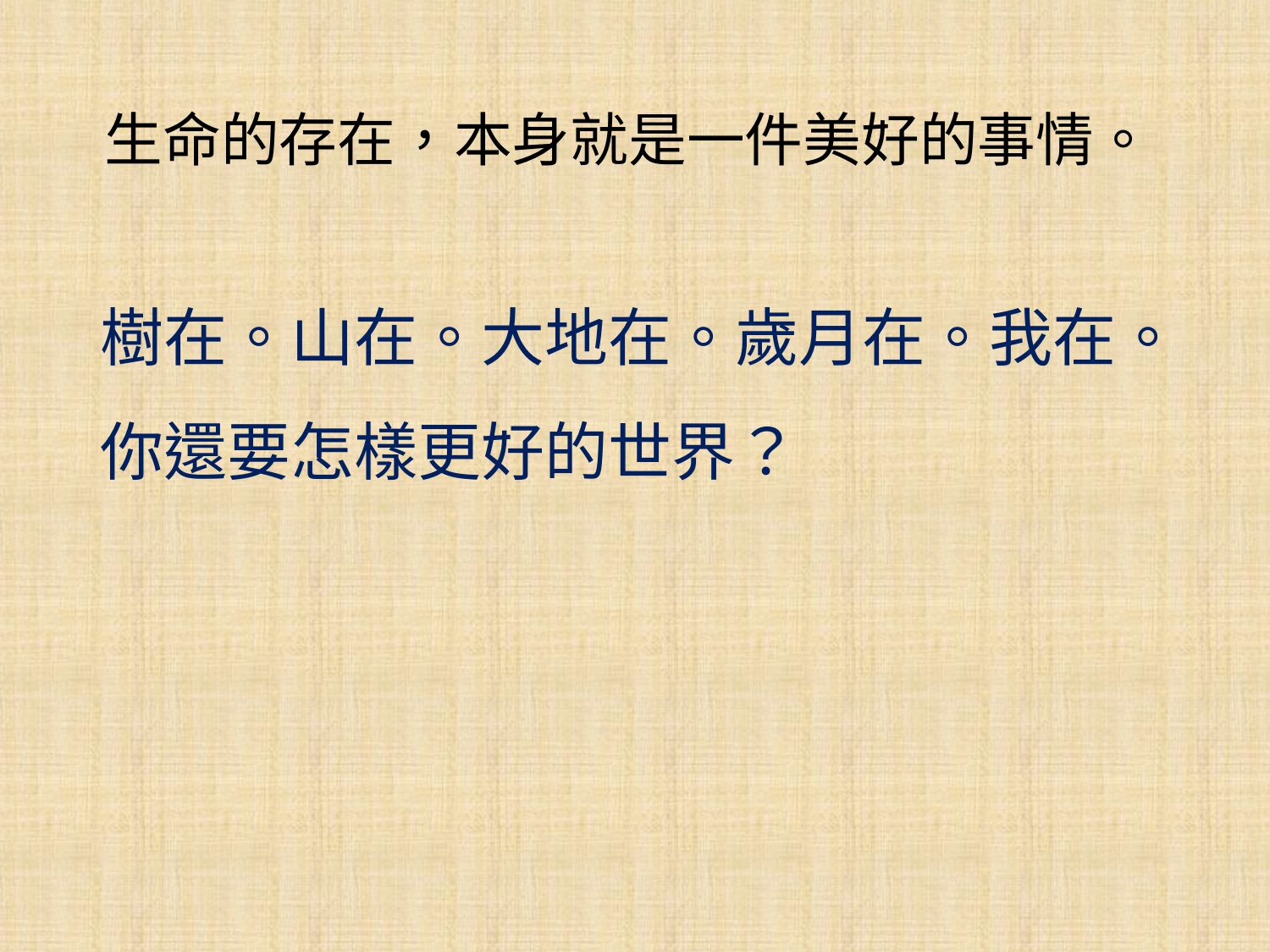

# 生命的存在，本身就是一件美好的事情。
樹在。山在。大地在。歲月在。我在。你還要怎樣更好的世界？